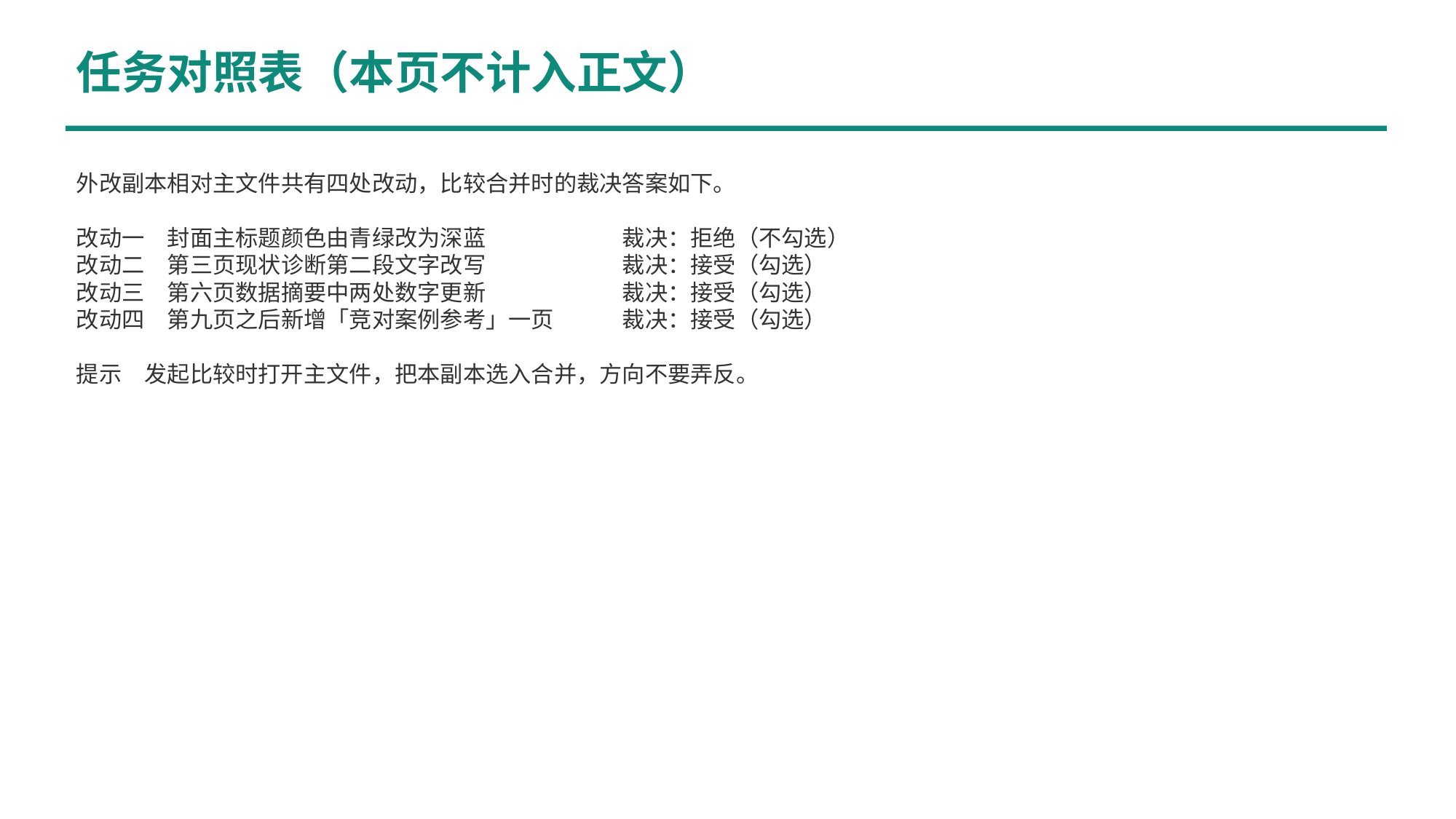

任务对照表（本页不计入正文）

外改副本相对主文件共有四处改动，比较合并时的裁决答案如下。

改动一　封面主标题颜色由青绿改为深蓝　　　　　　裁决：拒绝（不勾选）
改动二　第三页现状诊断第二段文字改写　　　　　　裁决：接受（勾选）
改动三　第六页数据摘要中两处数字更新　　　　　　裁决：接受（勾选）
改动四　第九页之后新增「竞对案例参考」一页　　　裁决：接受（勾选）

提示　发起比较时打开主文件，把本副本选入合并，方向不要弄反。